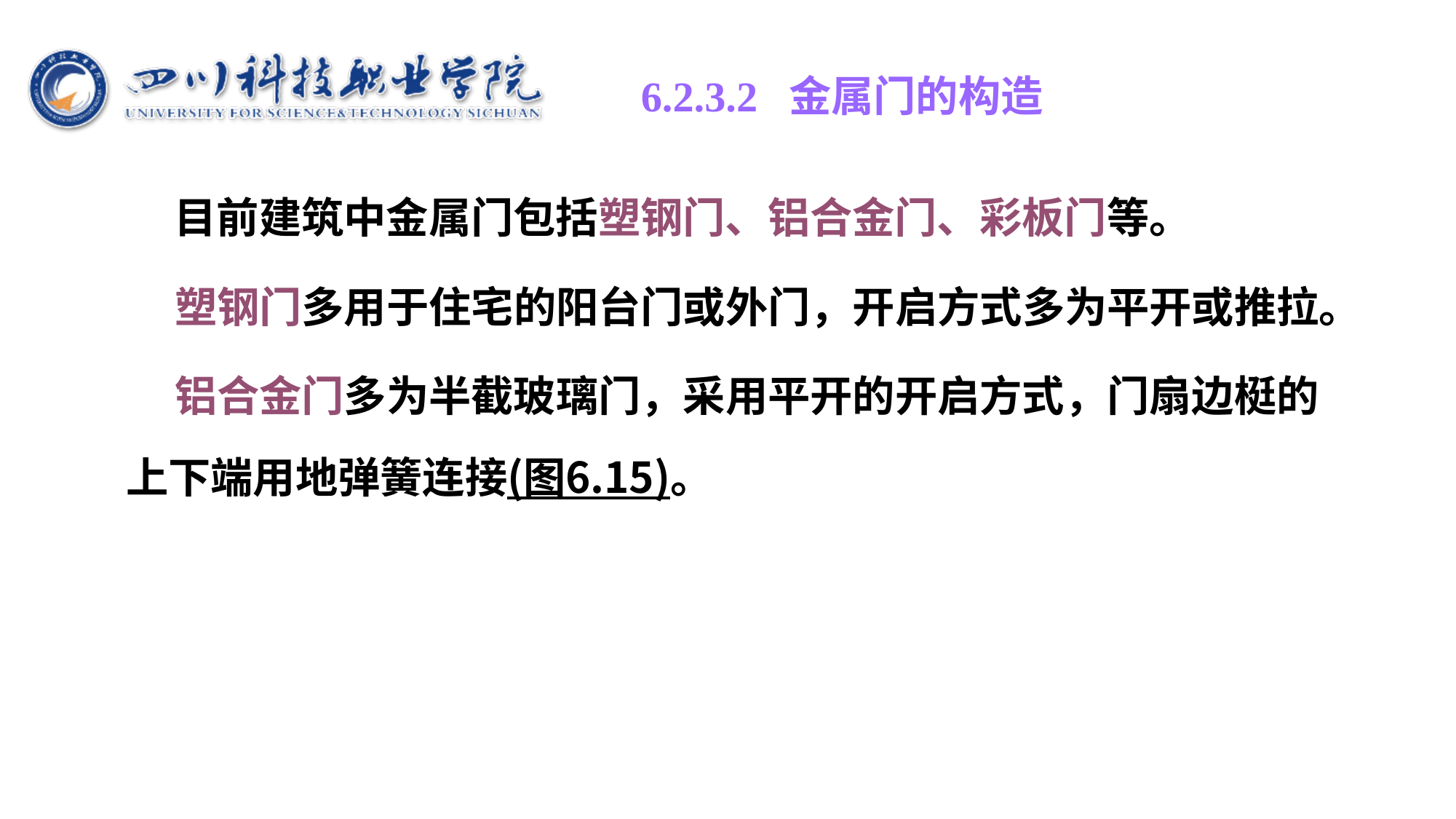

# 6.2.3.2  金属门的构造
    目前建筑中金属门包括塑钢门、铝合金门、彩板门等。
    塑钢门多用于住宅的阳台门或外门，开启方式多为平开或推拉。
    铝合金门多为半截玻璃门，采用平开的开启方式，门扇边梃的上下端用地弹簧连接(图6.15)。